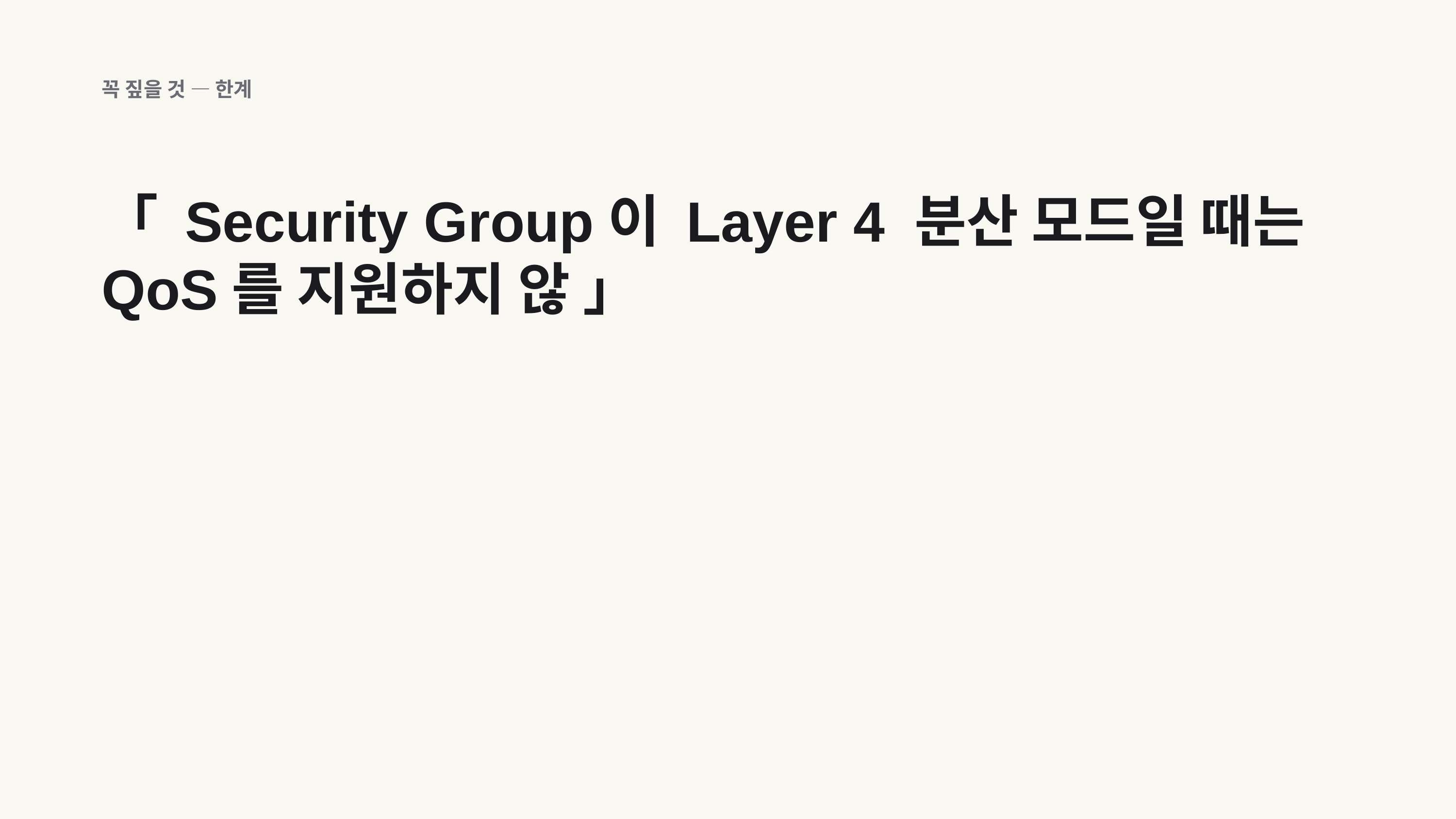

꼭 짚을 것 — 한계
「 Security Group이 Layer 4 분산 모드일 때는 QoS를 지원하지 않 」